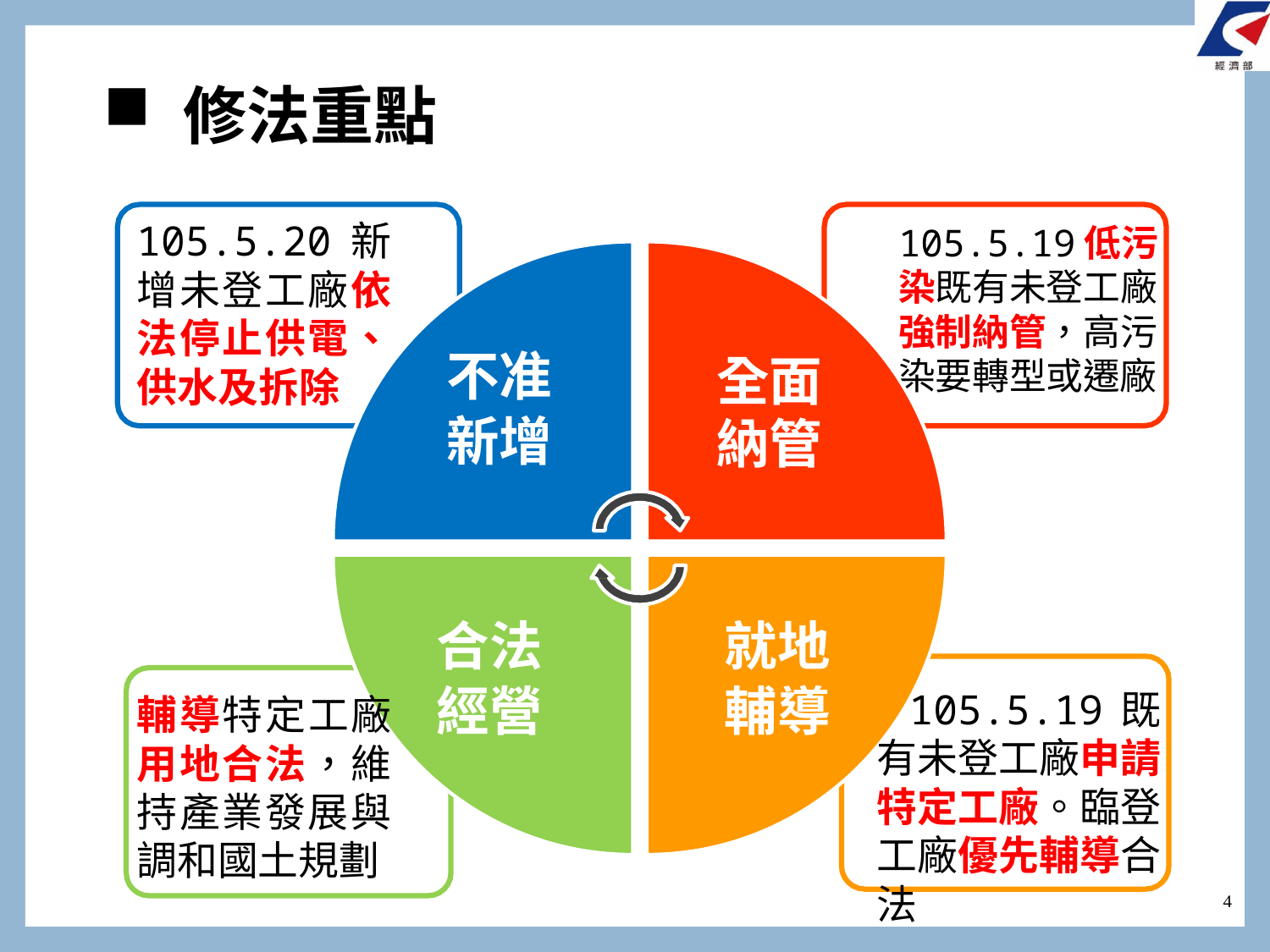

修法重點

105.5.20新增未登工廠依法停止供電、供水及拆除

105.5.19低污染既有未登工廠強制納管，高污染要轉型或遷廠

不准
新增
全面
納管

合法
經營
就地
輔導

 105.5.19既有未登工廠申請特定工廠。臨登工廠優先輔導合法
輔導特定工廠用地合法，維持產業發展與調和國土規劃
4